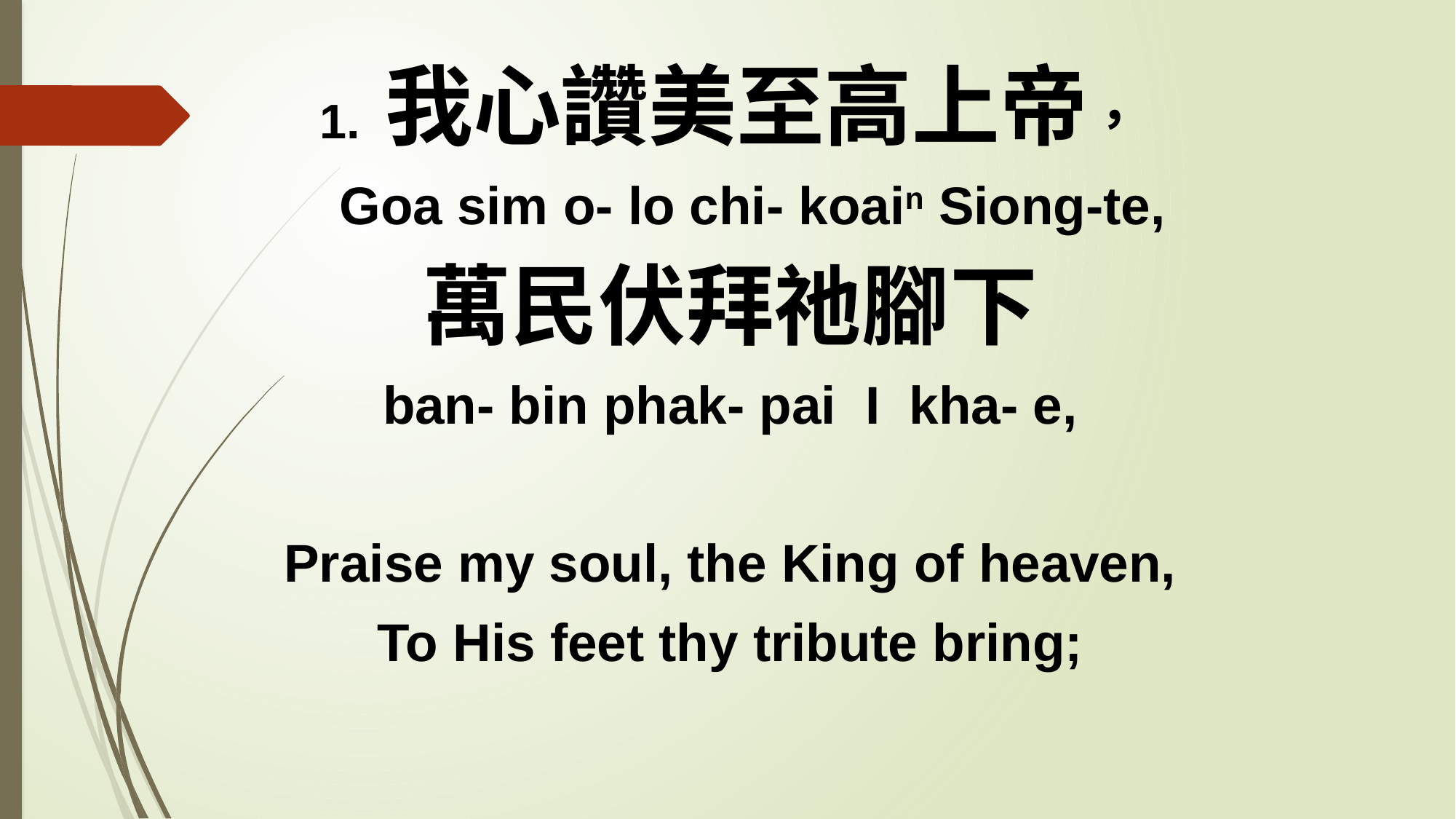

1. 我心讚美至高上帝，
   Goa sim o- lo chi- koain Siong-te,
萬民伏拜祂腳下
ban- bin phak- pai  I  kha- e,

Praise my soul, the King of heaven,
To His feet thy tribute bring;